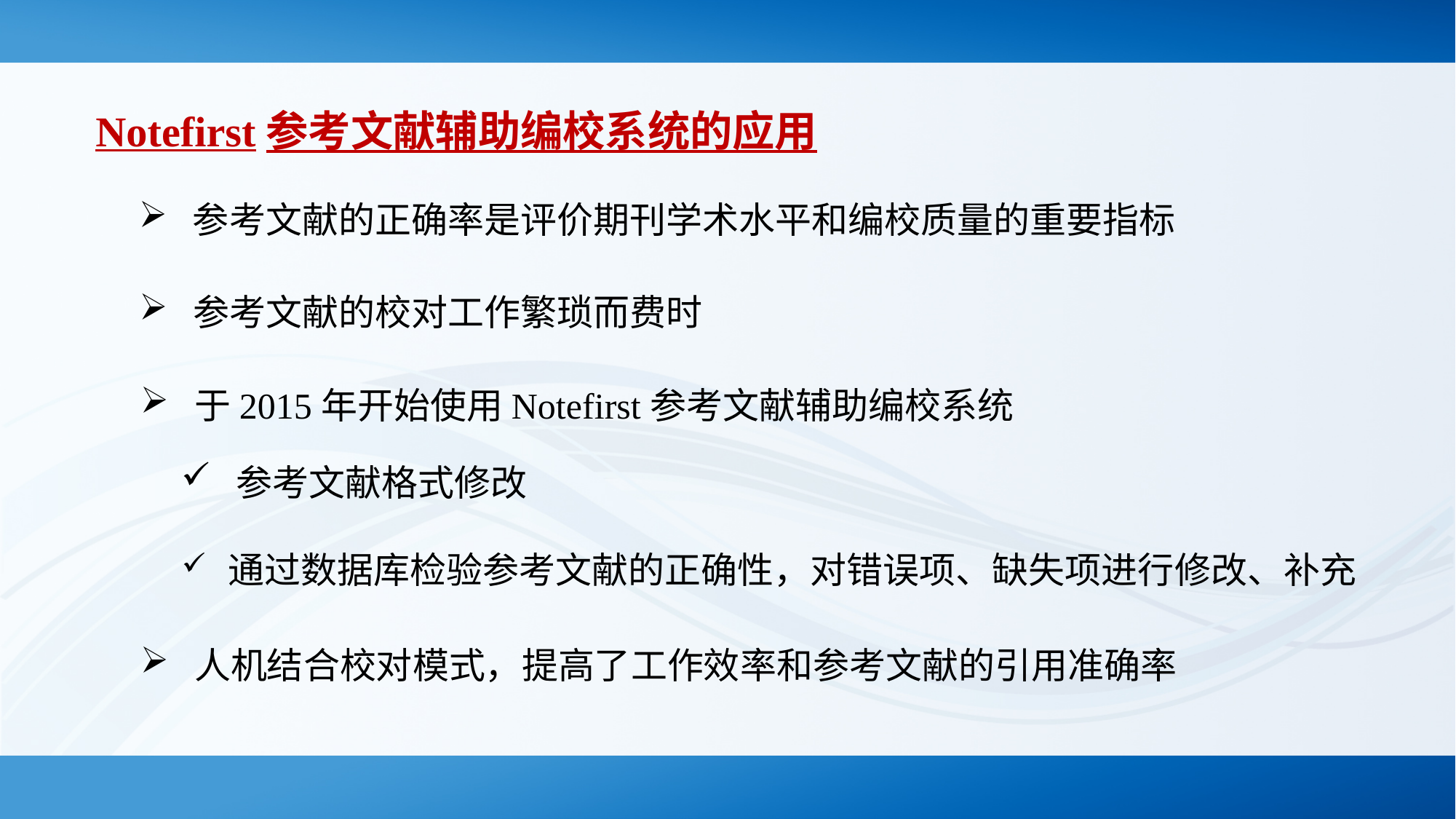

Notefirst参考文献辅助编校系统的应用
  参考文献的正确率是评价期刊学术水平和编校质量的重要指标
  参考文献的校对工作繁琐而费时
  于2015年开始使用Notefirst参考文献辅助编校系统
  参考文献格式修改
  通过数据库检验参考文献的正确性，对错误项、缺失项进行修改、补充
  人机结合校对模式，提高了工作效率和参考文献的引用准确率